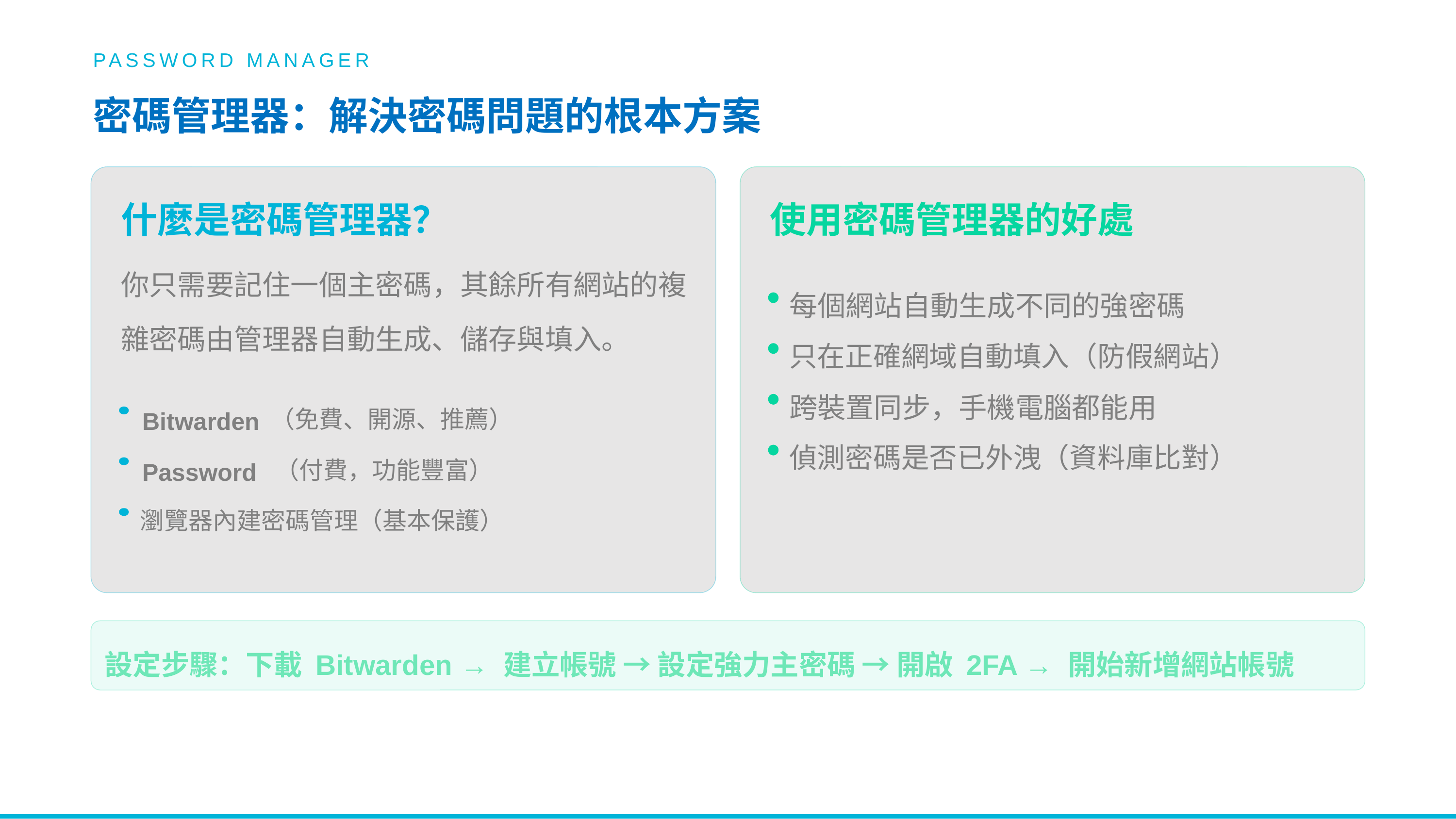

PASSWORD MANAGER
密碼管理器：解決密碼問題的根本方案

什麼是密碼管理器？
使用密碼管理器的好處
你只需要記住一個主密碼，其餘所有網站的複雜密碼由管理器自動生成、儲存與填入。
每個網站自動生成不同的強密碼

只在正確網域自動填入（防假網站）

跨裝置同步，手機電腦都能用
（免費、開源、推薦）
Bitwarden

偵測密碼是否已外洩（資料庫比對）
Password
（付費，功能豐富）

瀏覽器內建密碼管理（基本保護）

設定步驟：下載 Bitwarden → 建立帳號 → 設定強力主密碼 → 開啟 2FA → 開始新增網站帳號